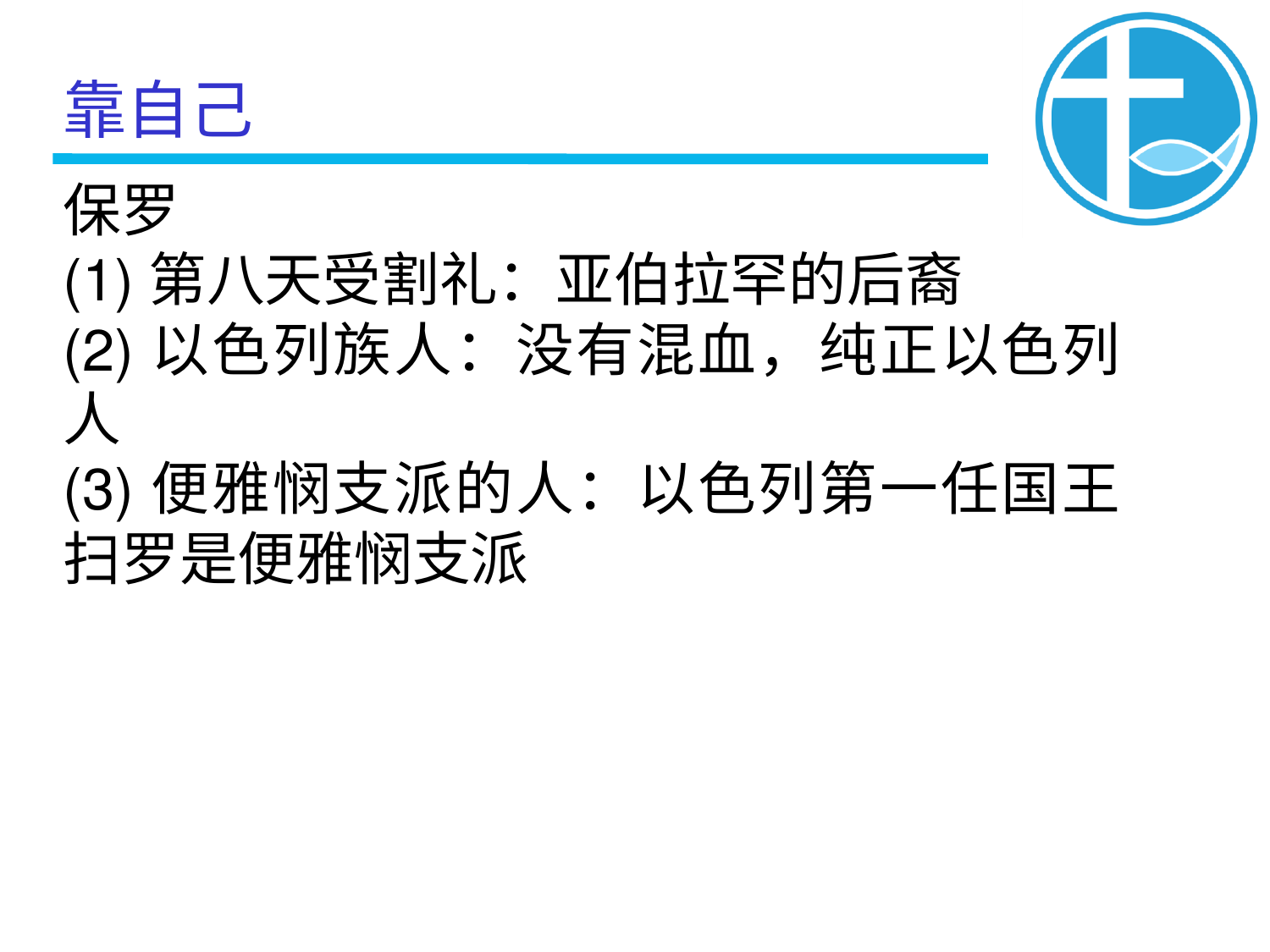

靠自己
保罗
(1)第八天受割礼：亚伯拉罕的后裔
(2)以色列族人：没有混血，纯正以色列人
(3)便雅悯支派的人：以色列第一任国王扫罗是便雅悯支派